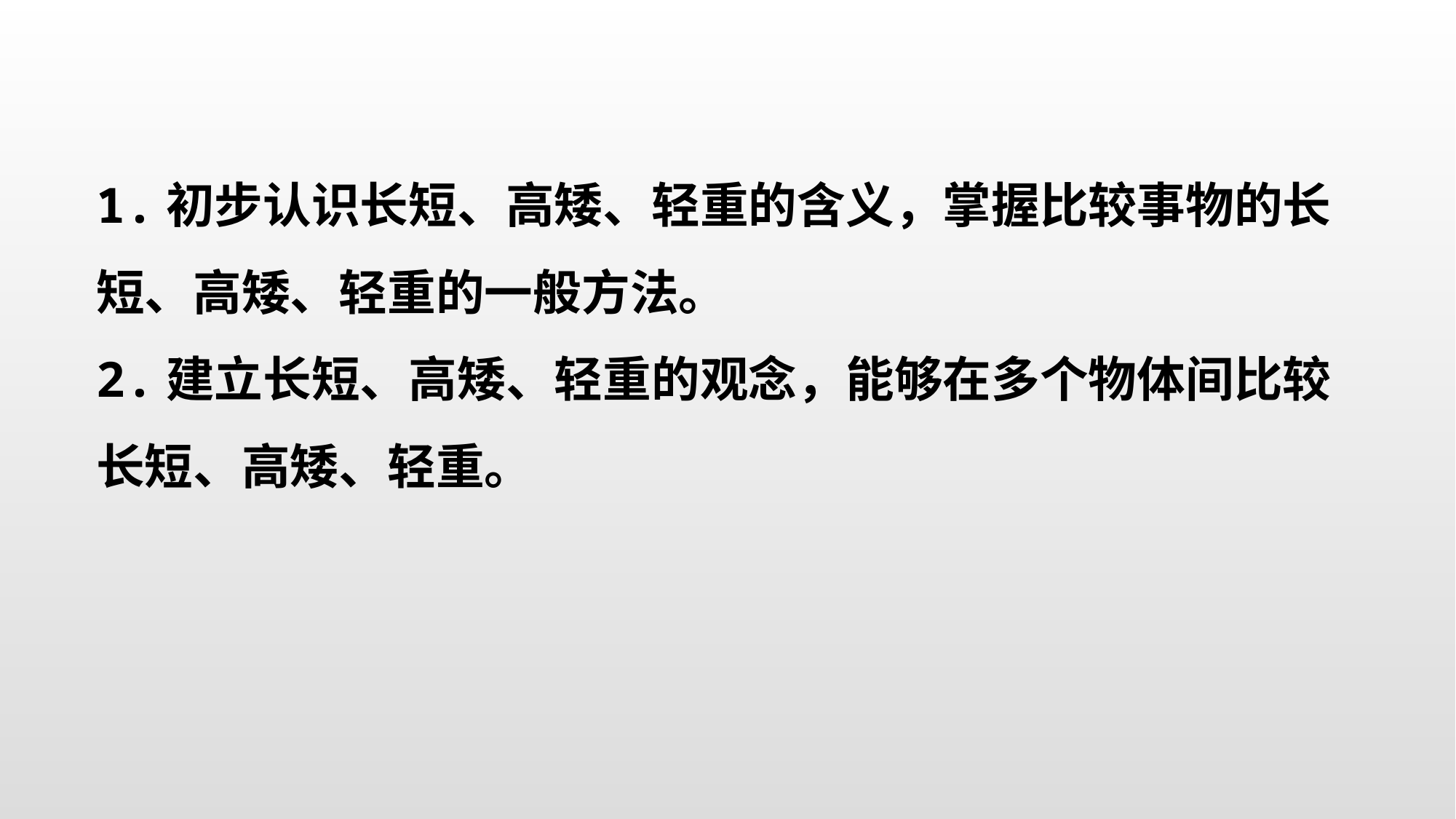

1.初步认识长短、高矮、轻重的含义，掌握比较事物的长短、高矮、轻重的一般方法。
2.建立长短、高矮、轻重的观念，能够在多个物体间比较长短、高矮、轻重。